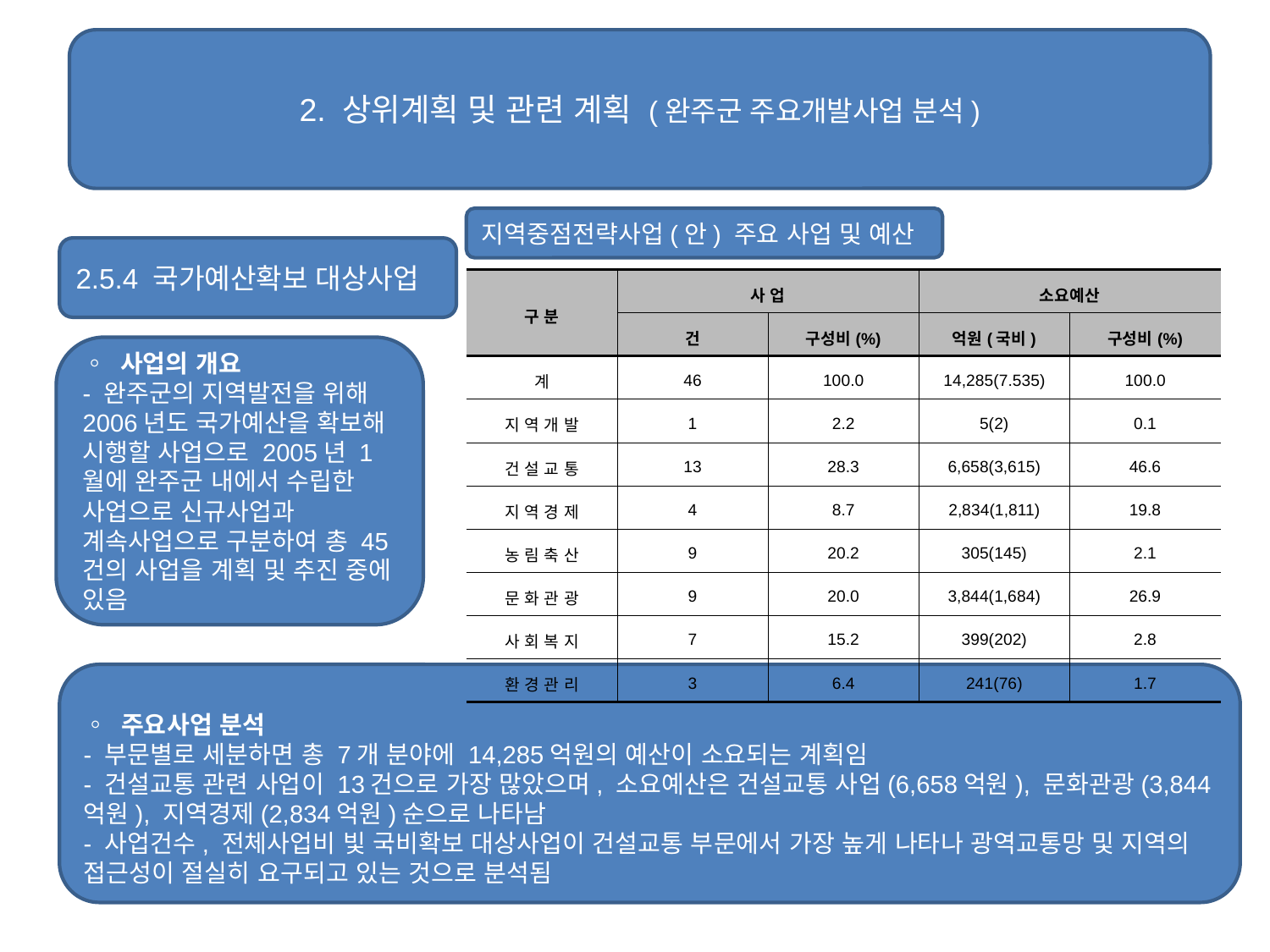

2. 상위계획 및 관련 계획 (완주군 주요개발사업 분석)

#
지역중점전략사업(안) 주요 사업 및 예산
2.5.4 국가예산확보 대상사업
| 구 분 | 사 업 |  | 소요예산 |  |
| --- | --- | --- | --- | --- |
|  | 건 | 구성비(%) | 억원(국비) | 구성비(%) |
| 계 | 46 | 100.0 | 14,285(7.535) | 100.0 |
| 지 역 개 발 | 1 | 2.2 | 5(2) | 0.1 |
| 건 설 교 통 | 13 | 28.3 | 6,658(3,615) | 46.6 |
| 지 역 경 제 | 4 | 8.7 | 2,834(1,811) | 19.8 |
| 농 림 축 산 | 9 | 20.2 | 305(145) | 2.1 |
| 문 화 관 광 | 9 | 20.0 | 3,844(1,684) | 26.9 |
| 사 회 복 지 | 7 | 15.2 | 399(202) | 2.8 |
| 환 경 관 리 | 3 | 6.4 | 241(76) | 1.7 |
◦ 사업의 개요
- 완주군의 지역발전을 위해 2006년도 국가예산을 확보해 시행할 사업으로 2005년 1월에 완주군 내에서 수립한 사업으로 신규사업과 계속사업으로 구분하여 총 45건의 사업을 계획 및 추진 중에 있음

◦ 주요사업 분석
- 부문별로 세분하면 총 7개 분야에 14,285억원의 예산이 소요되는 계획임
- 건설교통 관련 사업이 13건으로 가장 많았으며, 소요예산은 건설교통 사업(6,658억원), 문화관광(3,844억원), 지역경제(2,834억원)순으로 나타남
- 사업건수, 전체사업비 빛 국비확보 대상사업이 건설교통 부문에서 가장 높게 나타나 광역교통망 및 지역의 접근성이 절실히 요구되고 있는 것으로 분석됨